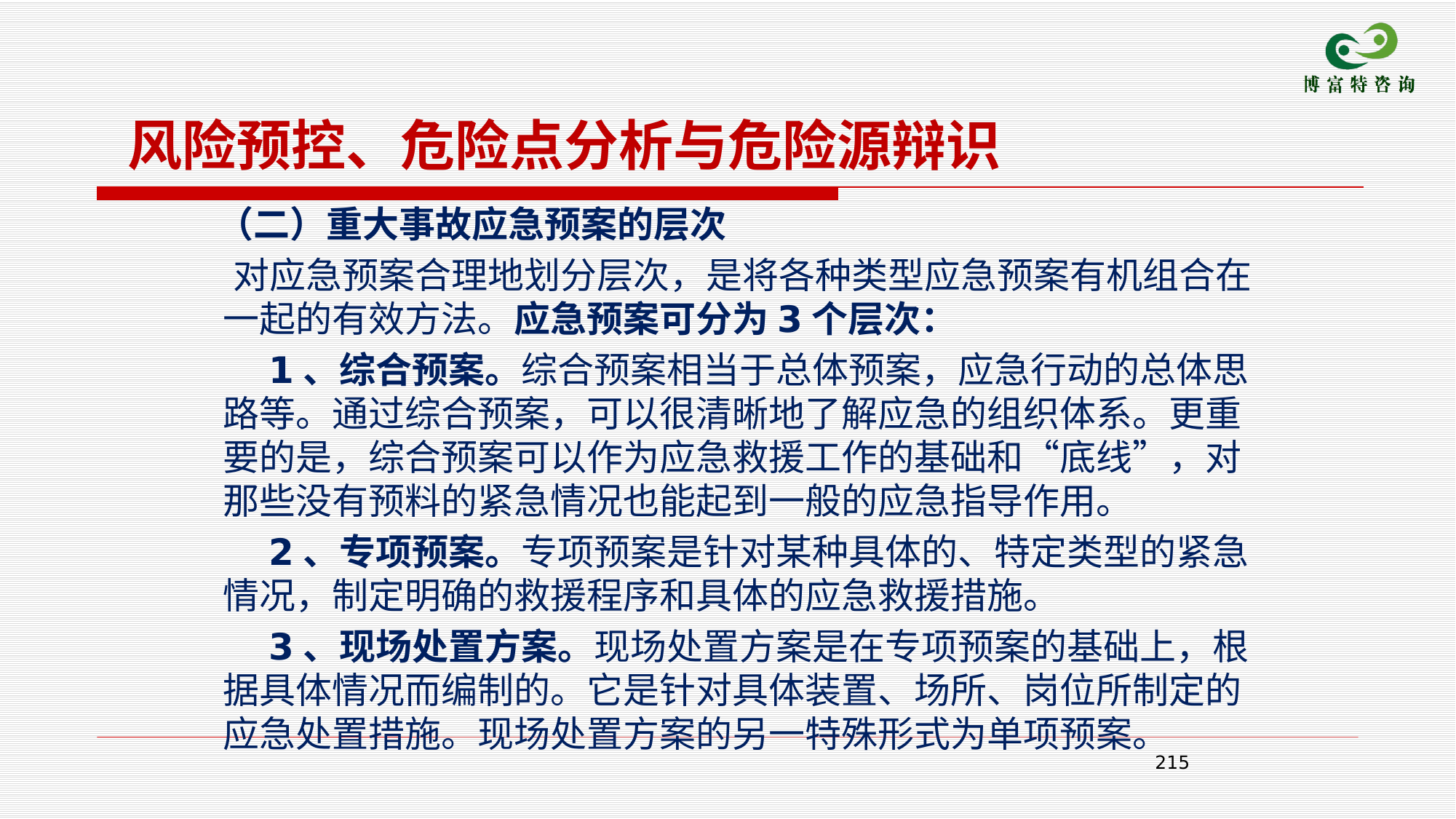

风险预控、危险点分析与危险源辩识
     （二）重大事故应急预案的层次
       对应急预案合理地划分层次，是将各种类型应急预案有机组合在一起的有效方法。应急预案可分为3个层次：
        1、综合预案。综合预案相当于总体预案，应急行动的总体思路等。通过综合预案，可以很清晰地了解应急的组织体系。更重要的是，综合预案可以作为应急救援工作的基础和“底线”，对那些没有预料的紧急情况也能起到一般的应急指导作用。
        2、专项预案。专项预案是针对某种具体的、特定类型的紧急情况，制定明确的救援程序和具体的应急救援措施。
        3、现场处置方案。现场处置方案是在专项预案的基础上，根据具体情况而编制的。它是针对具体装置、场所、岗位所制定的应急处置措施。现场处置方案的另一特殊形式为单项预案。

215